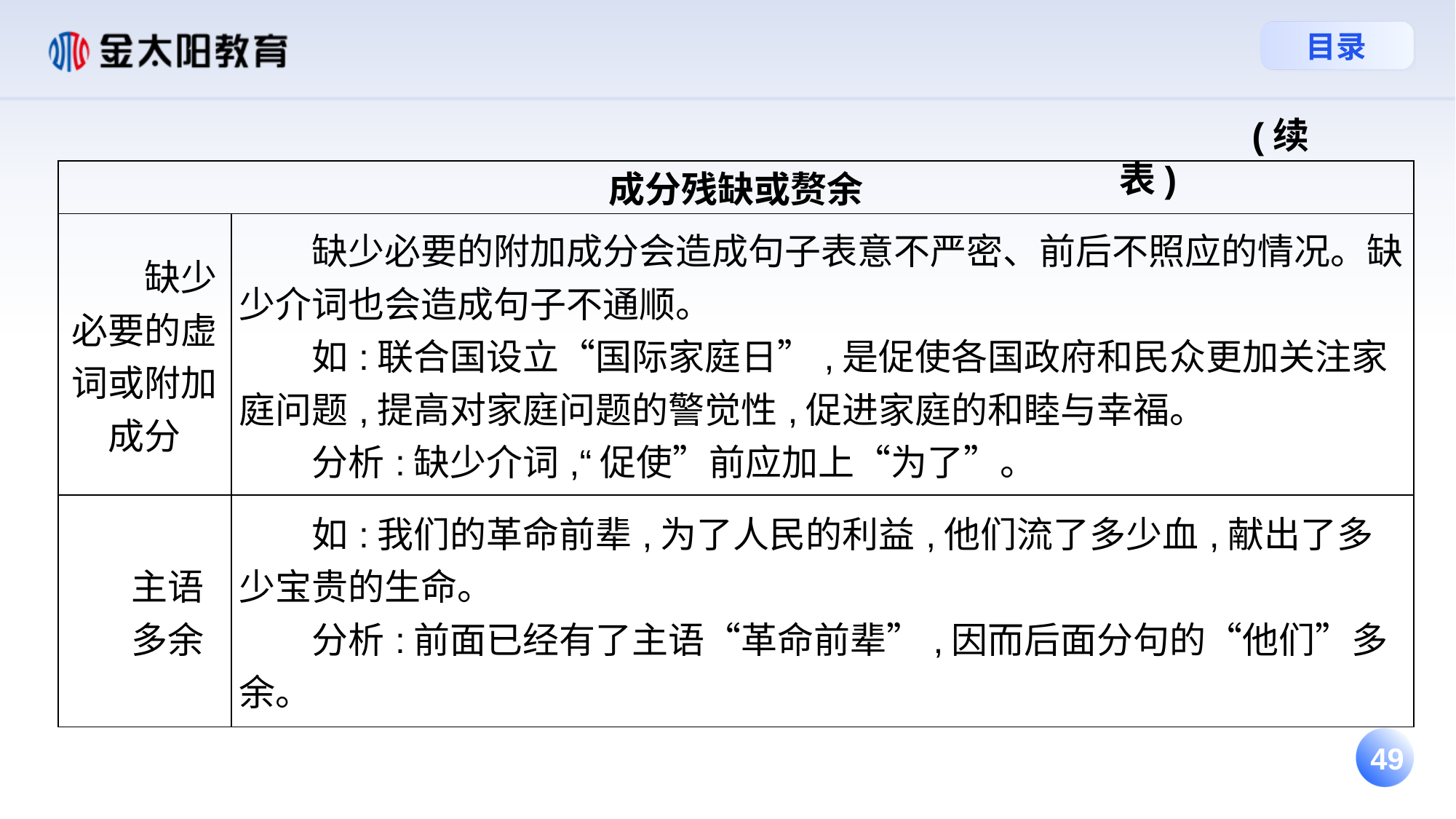

(续表)

| 成分残缺或赘余 |  |
| --- | --- |
| 缺少必要的虚词或附加成分 | 缺少必要的附加成分会造成句子表意不严密、前后不照应的情况。缺少介词也会造成句子不通顺。 如:联合国设立“国际家庭日”,是促使各国政府和民众更加关注家庭问题,提高对家庭问题的警觉性,促进家庭的和睦与幸福。 分析:缺少介词,“促使”前应加上“为了”。 |
| 主语 多余 | 如:我们的革命前辈,为了人民的利益,他们流了多少血,献出了多少宝贵的生命。 分析:前面已经有了主语“革命前辈”,因而后面分句的“他们”多余。 |